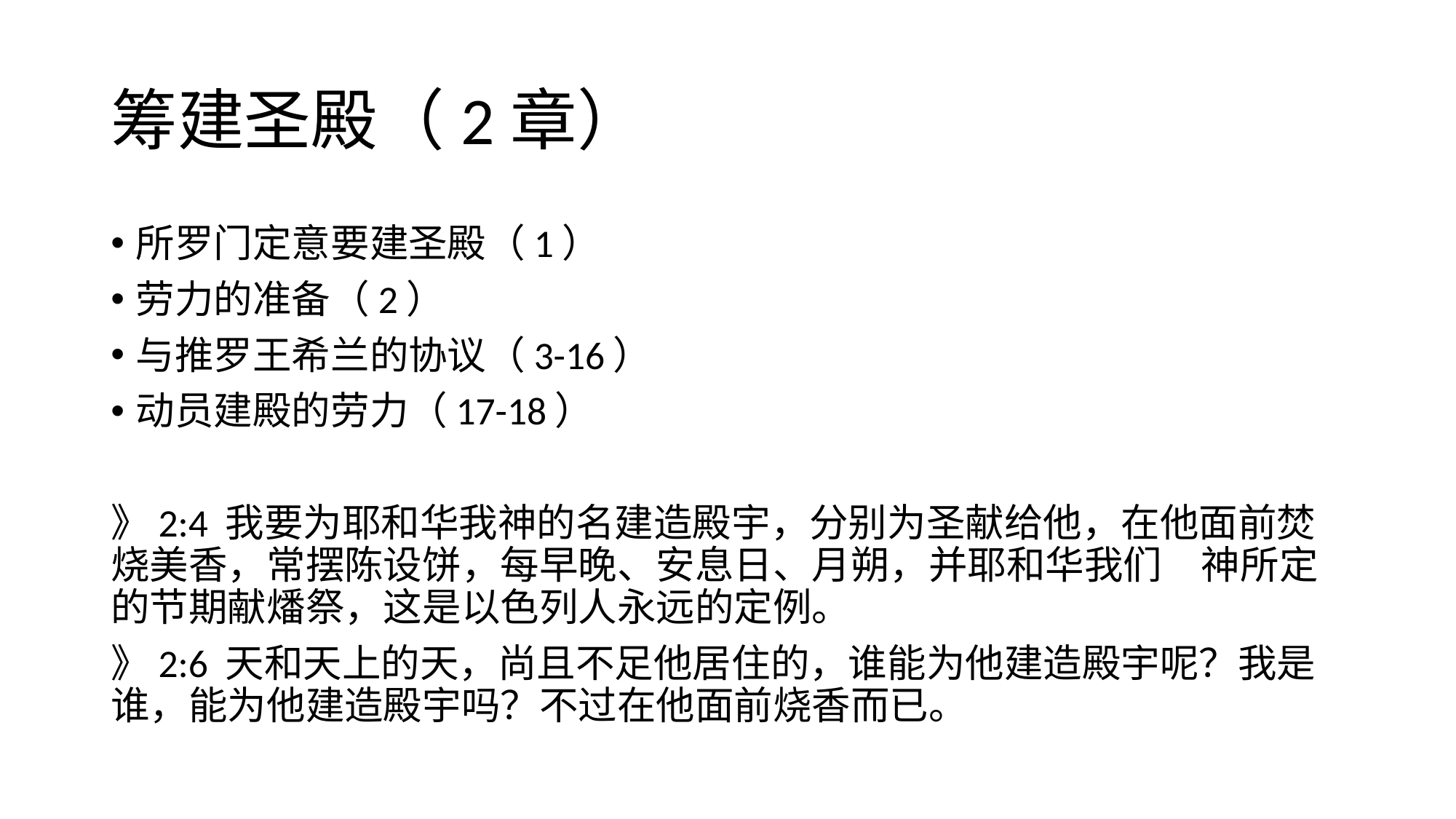

# 筹建圣殿（2章）
所罗门定意要建圣殿（1）
劳力的准备（2）
与推罗王希兰的协议（3-16）
动员建殿的劳力（17-18）

》2:4 我要为耶和华我神的名建造殿宇，分别为圣献给他，在他面前焚烧美香，常摆陈设饼，每早晚、安息日、月朔，并耶和华我们　神所定的节期献燔祭，这是以色列人永远的定例。
》2:6 天和天上的天，尚且不足他居住的，谁能为他建造殿宇呢？我是谁，能为他建造殿宇吗？不过在他面前烧香而已。